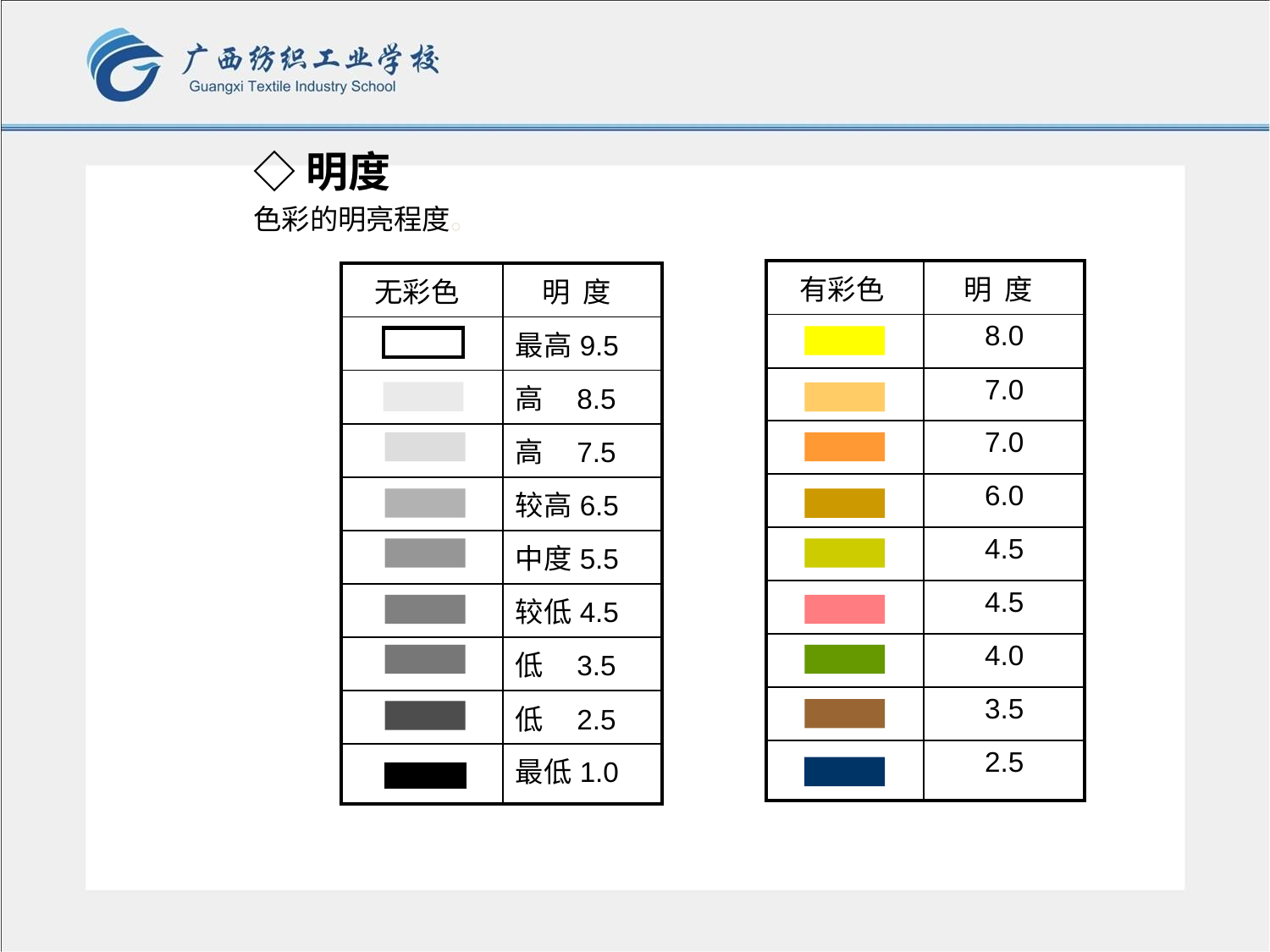

◇明度
色彩的明亮程度。

| 有彩色 | 明 度 |
| --- | --- |
|  | 8.0 |
|  | 7.0 |
|  | 7.0 |
|  | 6.0 |
|  | 4.5 |
|  | 4.5 |
|  | 4.0 |
|  | 3.5 |
|  | 2.5 |
| 无彩色 | 明 度 |
| --- | --- |
|  | 最高9.5 |
|  | 高 8.5 |
|  | 高 7.5 |
|  | 较高6.5 |
|  | 中度5.5 |
|  | 较低4.5 |
|  | 低 3.5 |
|  | 低 2.5 |
|  | 最低1.0 |